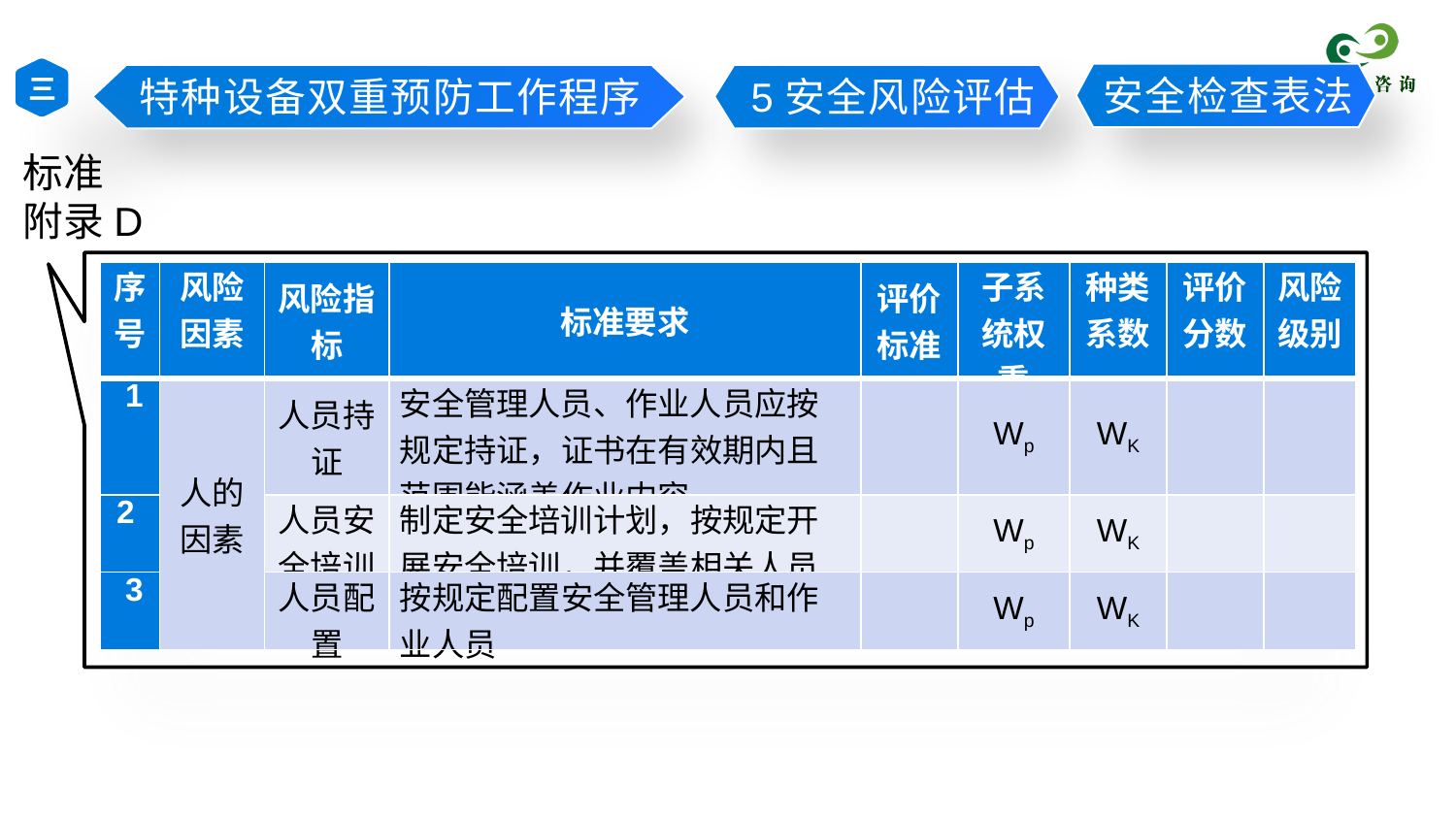

安全检查表法
三

特种设备双重预防工作程序

5安全风险评估
标准
附录D

| 序号 | 风险因素 | 风险指标 | 标准要求 | 评价标准 | 子系统权重 | 种类系数 | 评价分数 | 风险级别 |
| --- | --- | --- | --- | --- | --- | --- | --- | --- |
| 1 | 人的因素 | 人员持证 | 安全管理人员、作业人员应按规定持证，证书在有效期内且范围能涵盖作业内容 |  | Wp | WK |  |  |
| 2 |  | 人员安全培训 | 制定安全培训计划，按规定开展安全培训，并覆盖相关人员 |  | Wp | WK |  |  |
| 3 |  | 人员配置 | 按规定配置安全管理人员和作业人员 |  | Wp | WK |  |  |

64